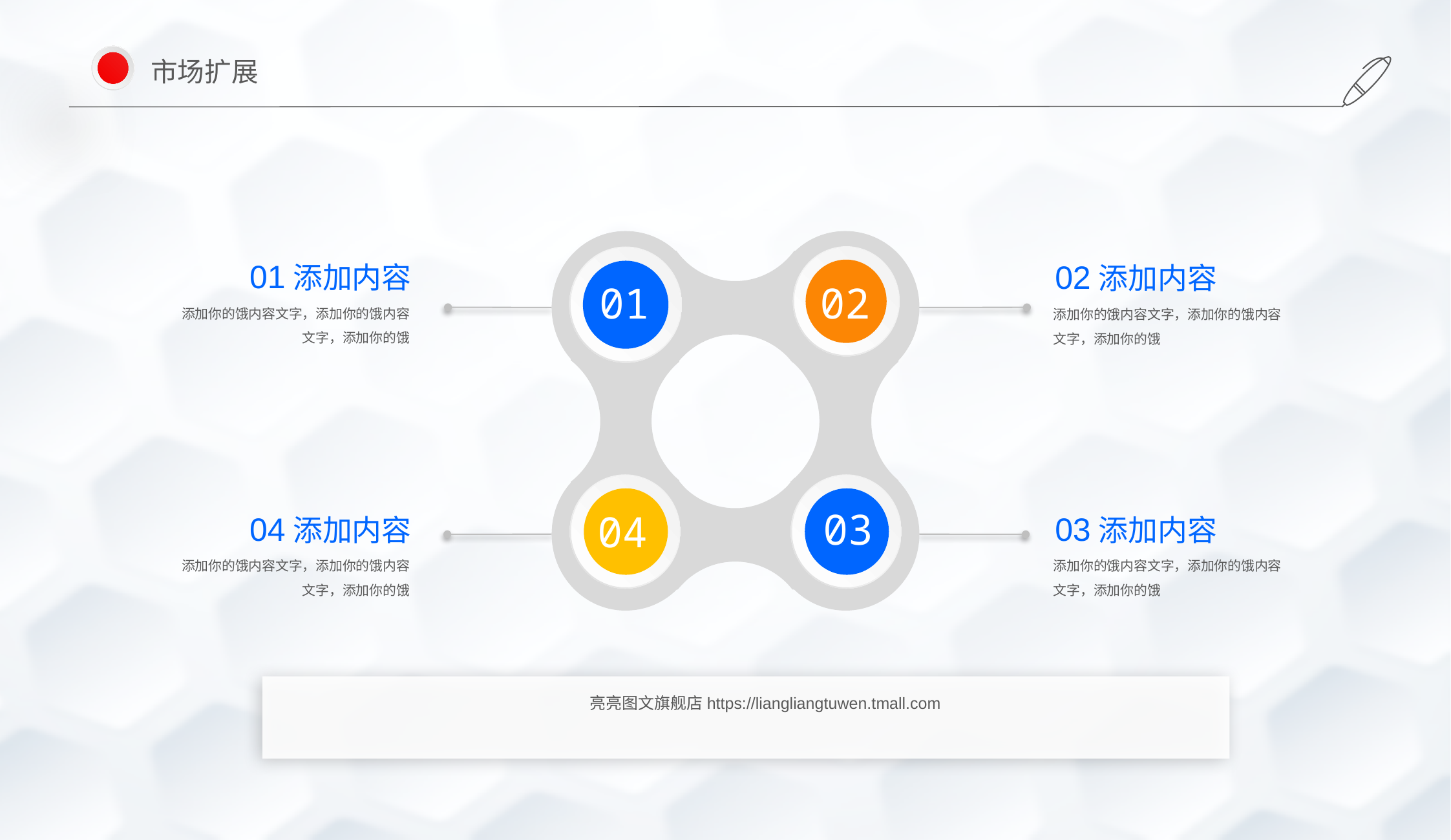

市场扩展

01添加内容
添加你的饿内容文字，添加你的饿内容文字，添加你的饿
04添加内容
添加你的饿内容文字，添加你的饿内容文字，添加你的饿
02添加内容
添加你的饿内容文字，添加你的饿内容文字，添加你的饿
03添加内容
添加你的饿内容文字，添加你的饿内容文字，添加你的饿

02

01

04

03

亮亮图文旗舰店https://liangliangtuwen.tmall.com